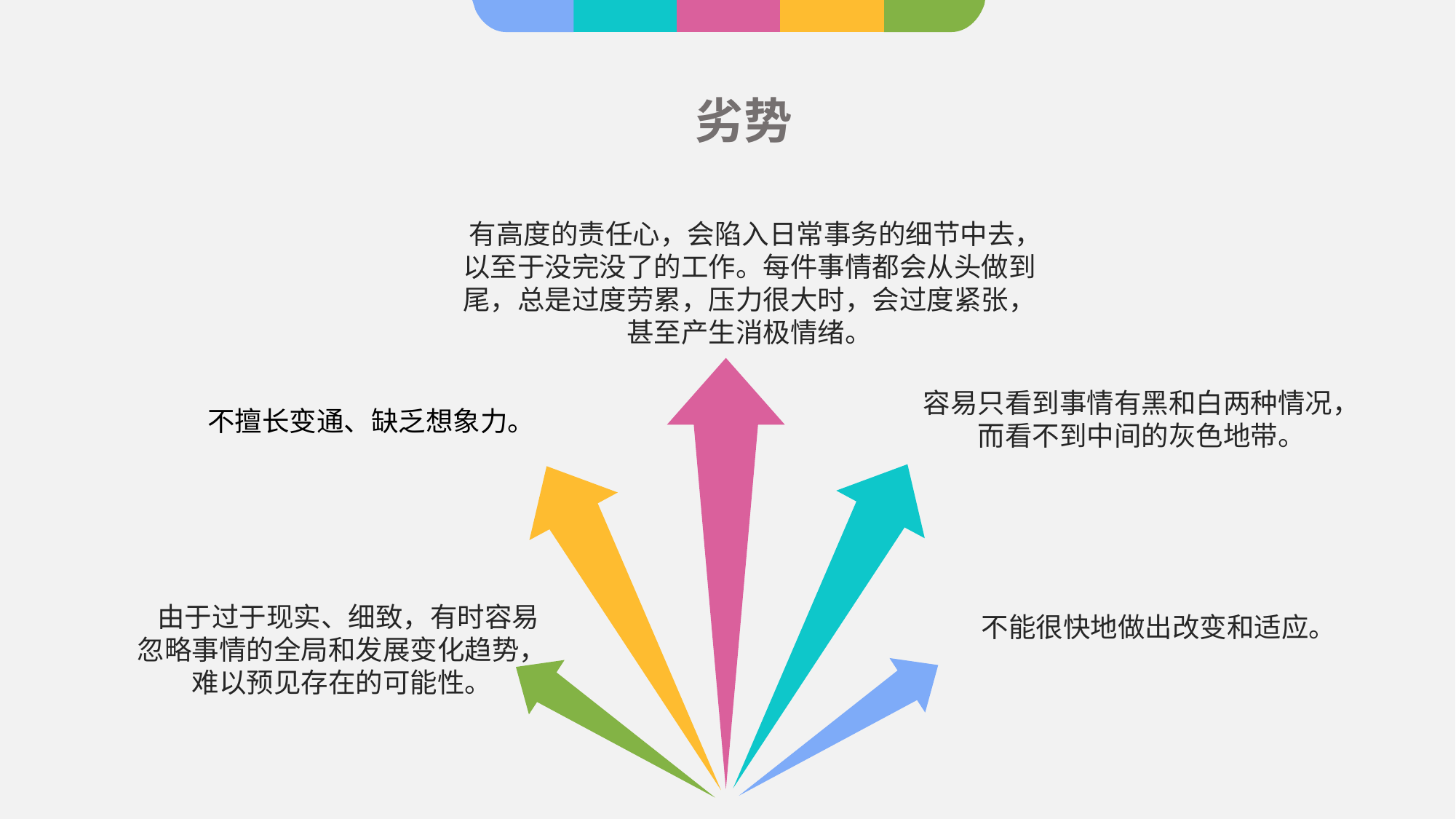

劣势
 有高度的责任心，会陷入日常事务的细节中去，
以至于没完没了的工作。每件事情都会从头做到
尾，总是过度劳累，压力很大时，会过度紧张，
甚至产生消极情绪。

容易只看到事情有黑和白两种情况，
而看不到中间的灰色地带。

不擅长变通、缺乏想象力。

 由于过于现实、细致，有时容易
忽略事情的全局和发展变化趋势，
难以预见存在的可能性。
  不能很快地做出改变和适应。